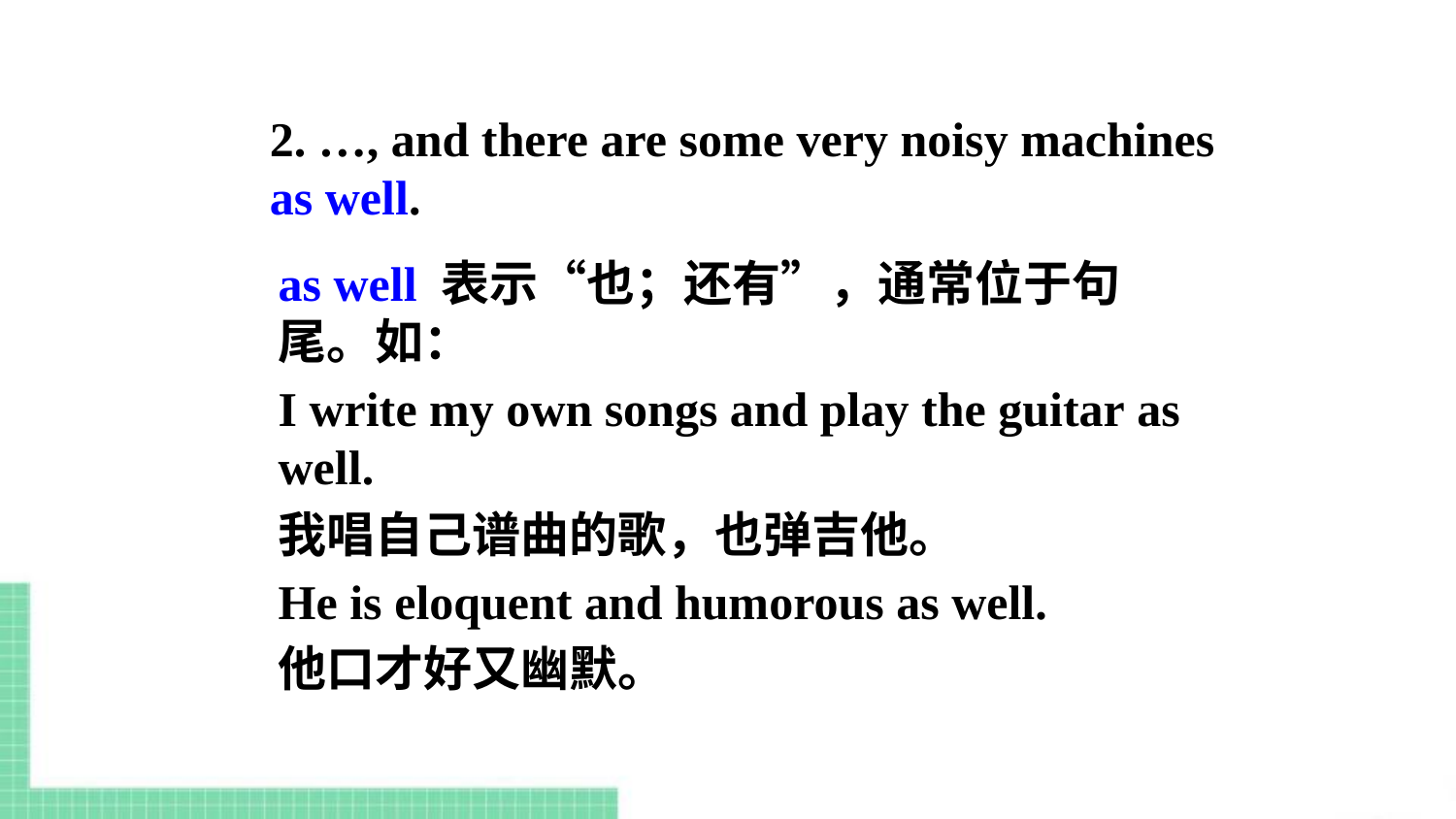

2. …, and there are some very noisy machines as well.
as well 表示“也；还有”，通常位于句尾。如：
I write my own songs and play the guitar as well.
我唱自己谱曲的歌，也弹吉他。
He is eloquent and humorous as well.
他口才好又幽默。